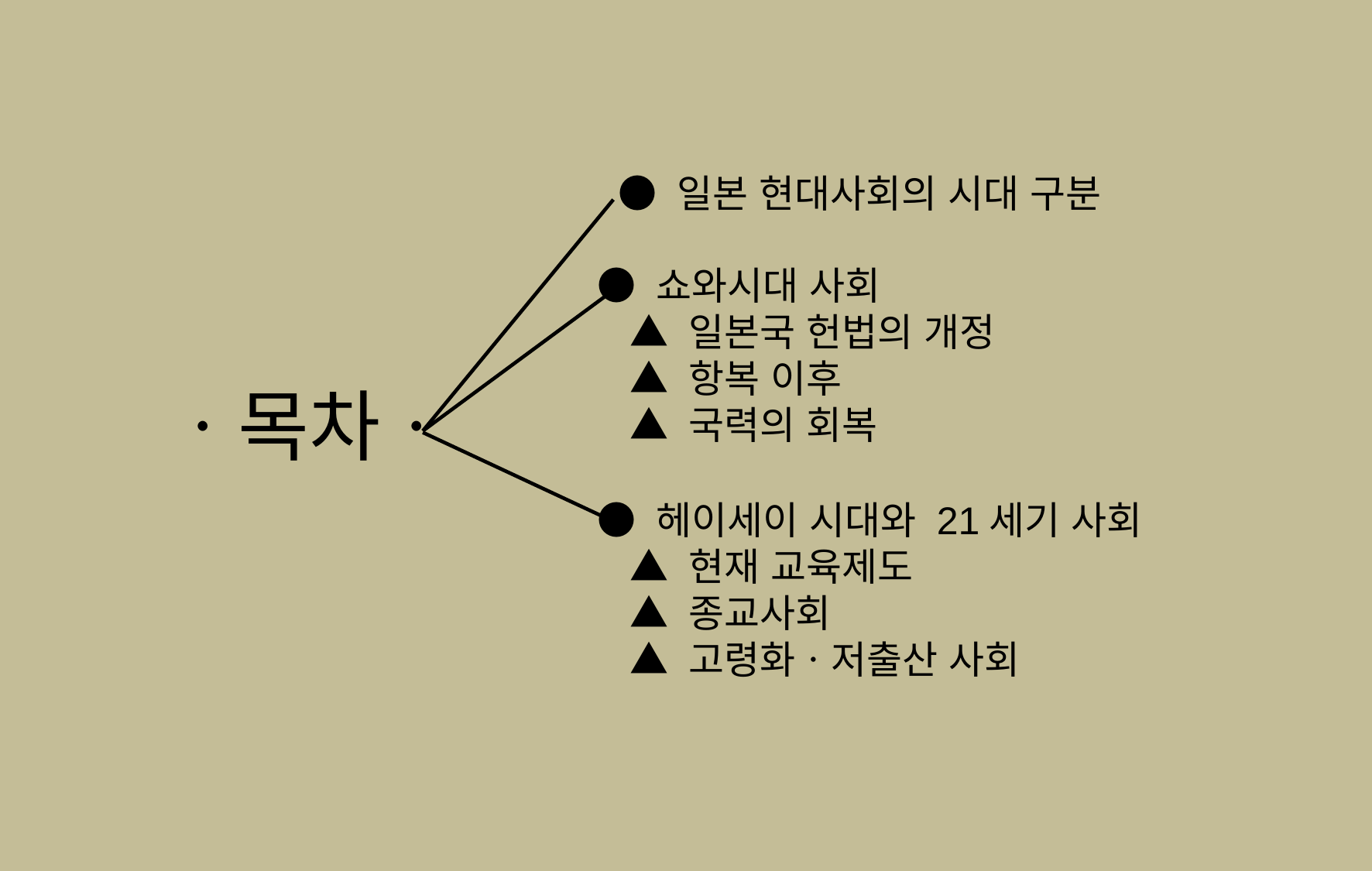

● 일본 현대사회의 시대 구분
● 쇼와시대 사회
   ▲ 일본국 헌법의 개정
   ▲ 항복 이후
   ▲ 국력의 회복
ㆍ목차ㆍ
● 헤이세이 시대와 21세기 사회
   ▲ 현재 교육제도
   ▲ 종교사회
   ▲ 고령화ㆍ저출산 사회